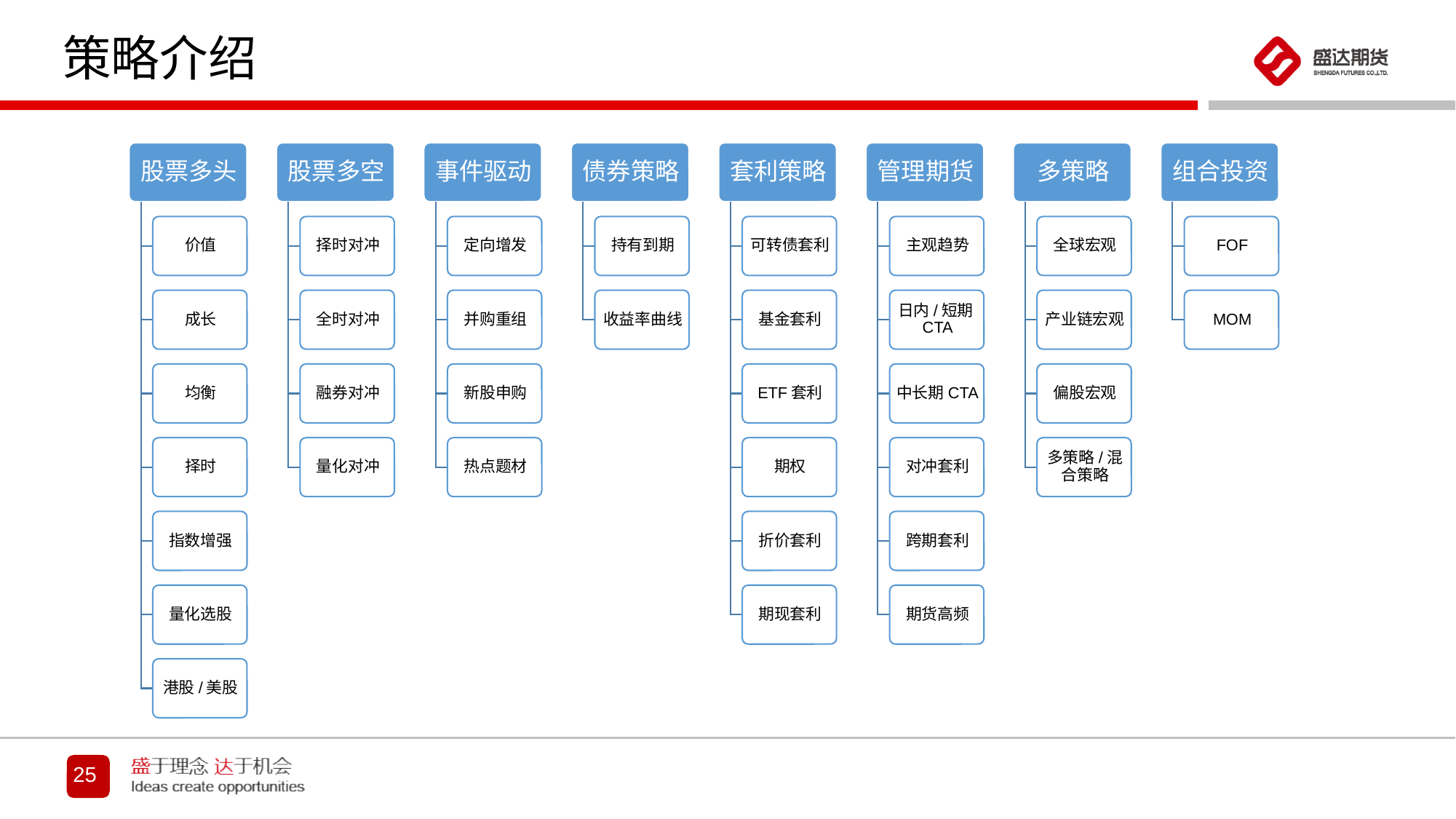

# 策略介绍
股票多头
价值
成长
均衡
择时
指数增强
量化选股
港股/美股
股票多空
择时对冲
全时对冲
融券对冲
量化对冲
事件驱动
定向增发
并购重组
新股申购
热点题材
债券策略
持有到期
收益率曲线
套利策略
可转债套利
基金套利
ETF套利
期权
折价套利
期现套利
管理期货
主观趋势
日内/短期CTA
中长期CTA
对冲套利
跨期套利
期货高频
多策略
全球宏观
产业链宏观
偏股宏观
多策略/混合策略
组合投资
FOF
MOM